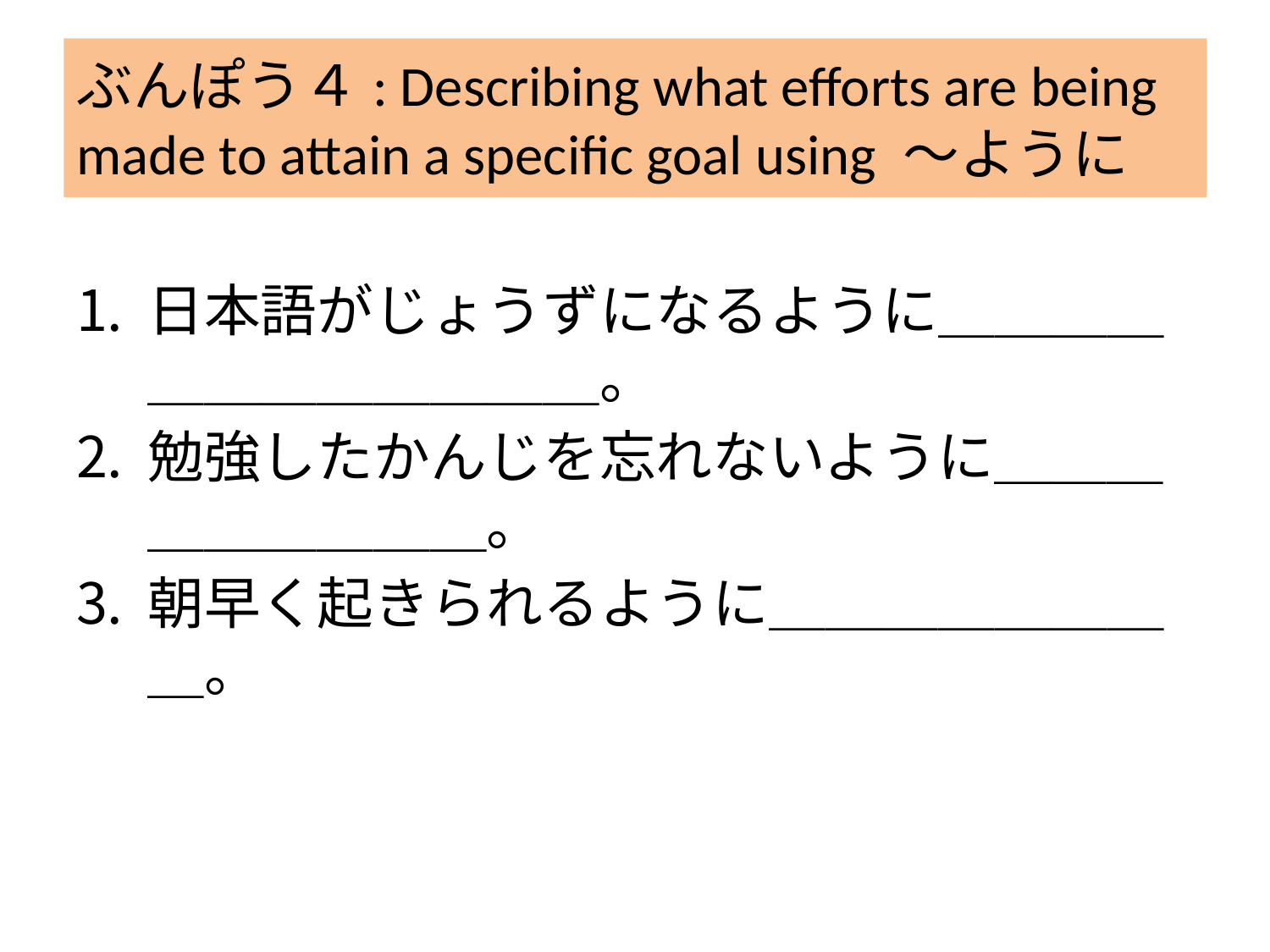

#
ぶんぽう４: Describing what efforts are being made to attain a specific goal using ～ように
日本語がじょうずになるように＿＿＿＿＿＿＿＿＿＿＿＿。
勉強したかんじを忘れないように＿＿＿＿＿＿＿＿＿。
朝早く起きられるように＿＿＿＿＿＿＿＿。